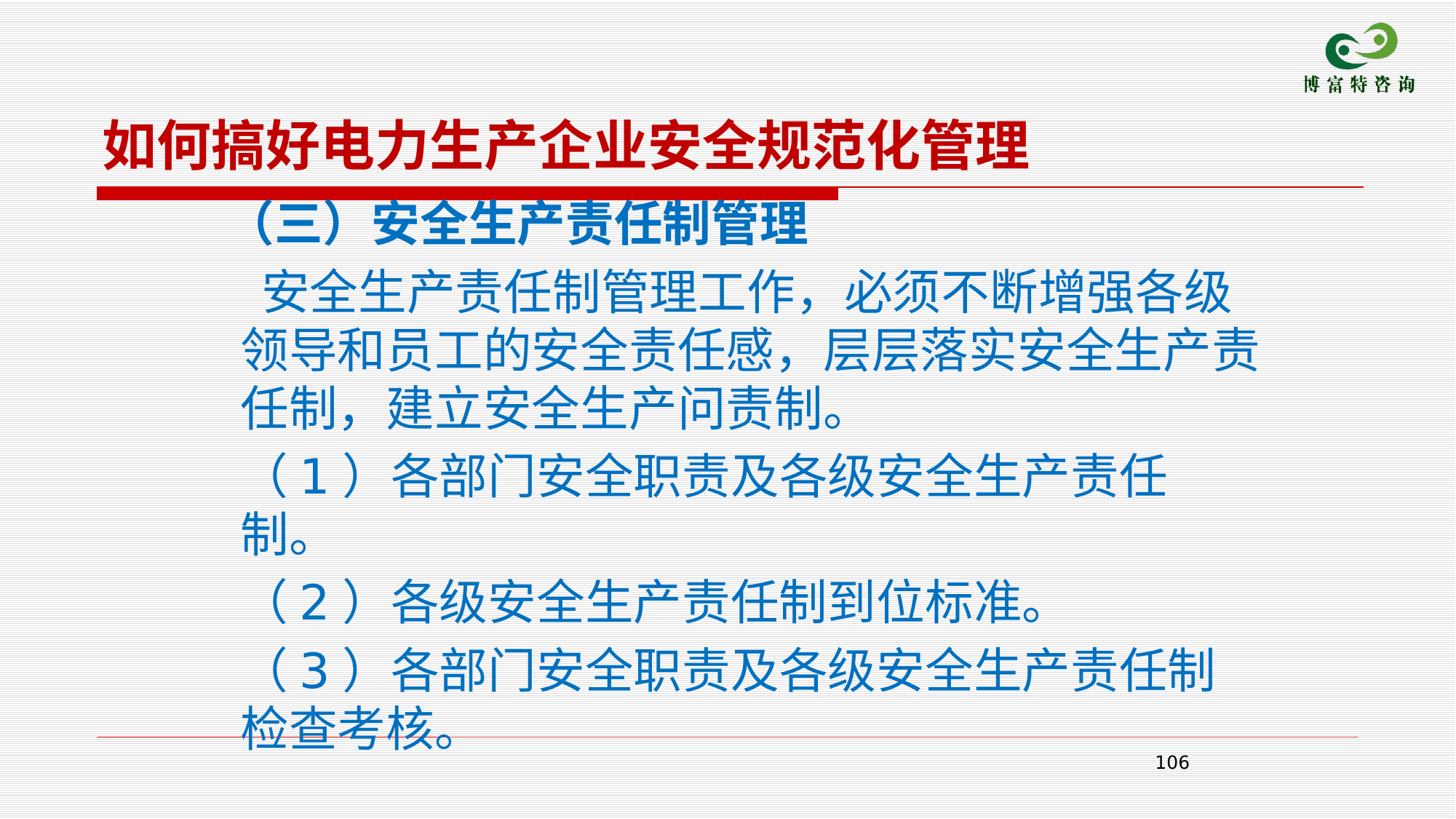

如何搞好电力生产企业安全规范化管理
    （三）安全生产责任制管理
      安全生产责任制管理工作，必须不断增强各级领导和员工的安全责任感，层层落实安全生产责任制，建立安全生产问责制。
    （1）各部门安全职责及各级安全生产责任制。
    （2）各级安全生产责任制到位标准。
    （3）各部门安全职责及各级安全生产责任制检查考核。

106